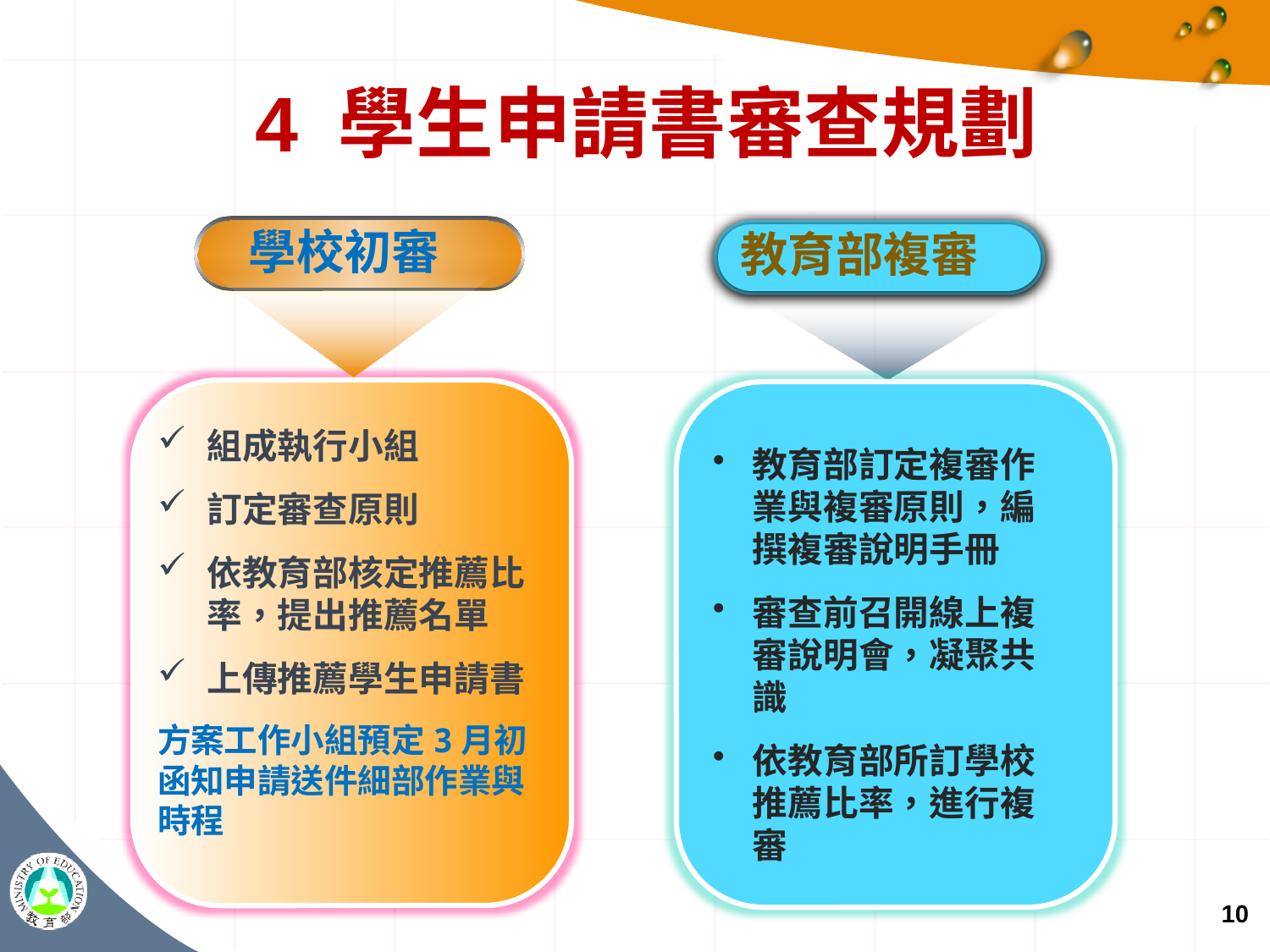

4 學生申請書審查規劃

  學校初審
    教育部複審

組成執行小組
訂定審查原則
依教育部核定推薦比率，提出推薦名單
上傳推薦學生申請書
方案工作小組預定3月初函知申請送件細部作業與時程

教育部訂定複審作業與複審原則，編撰複審說明手冊
審查前召開線上複審說明會，凝聚共識
依教育部所訂學校推薦比率，進行複審
10